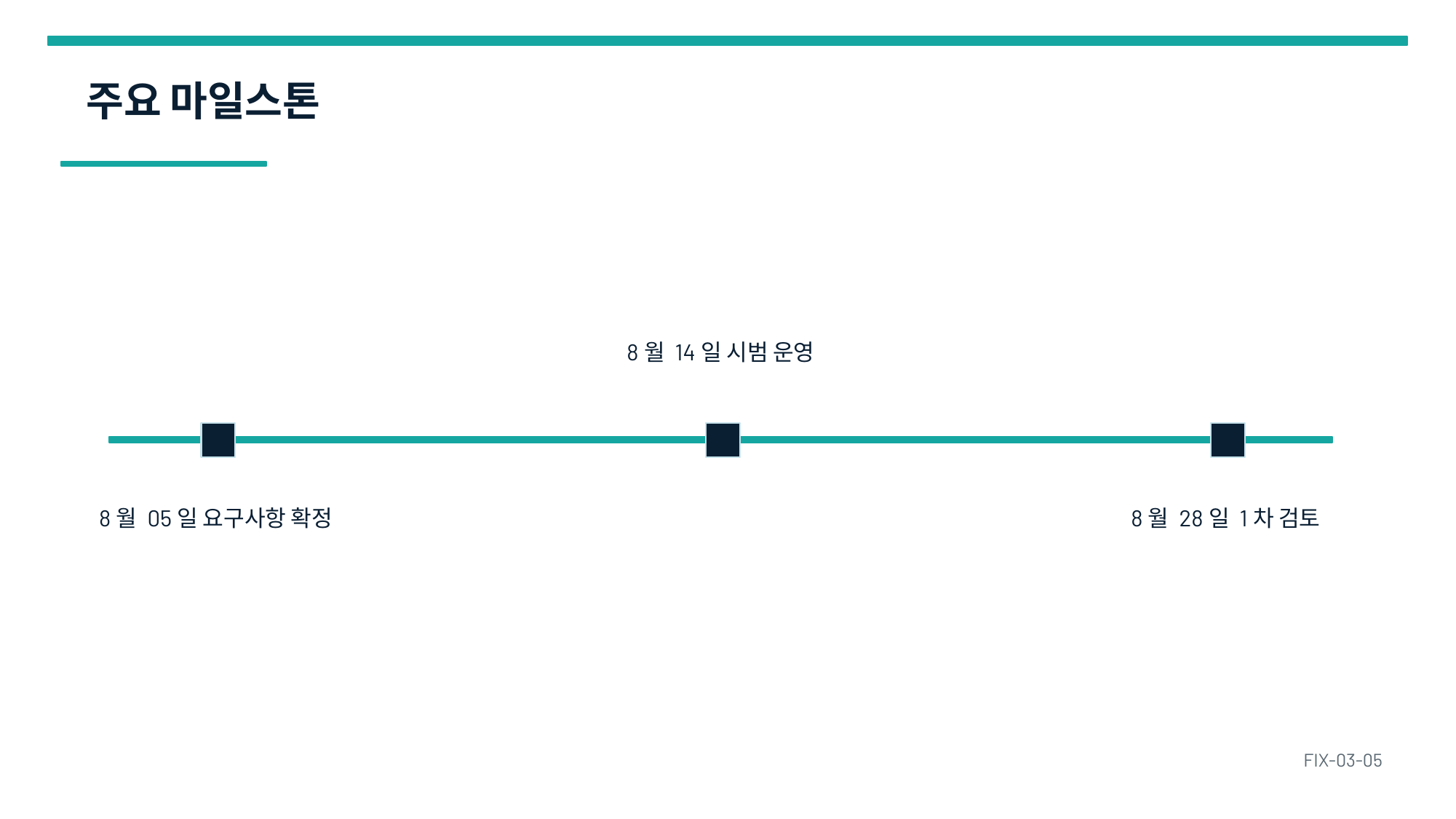

주요 마일스톤

8월 14일 시범 운영

8월 05일 요구사항 확정
8월 28일 1차 검토
FIX-03-05